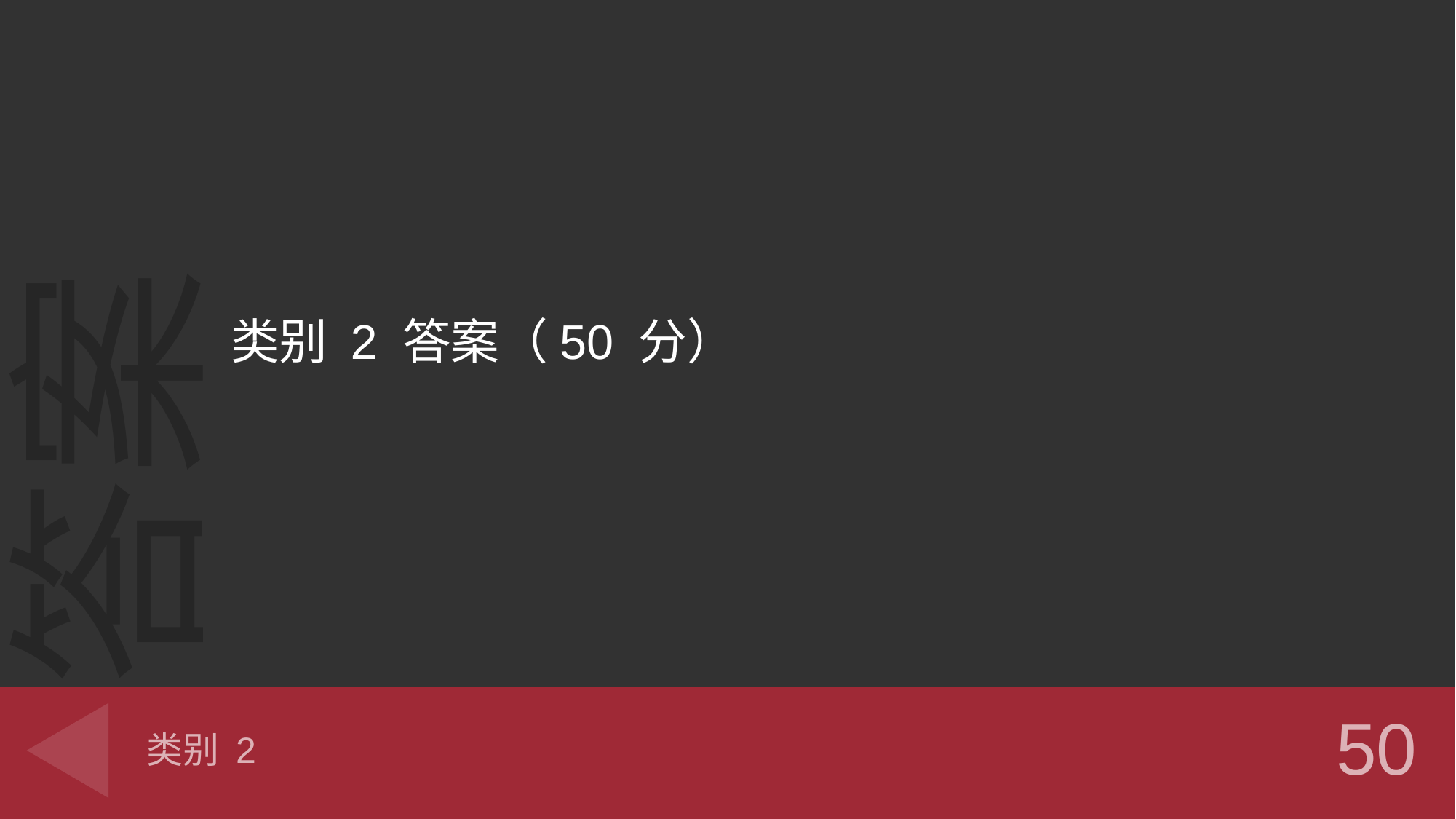

类别 2 答案（50 分）
# 类别 2
50